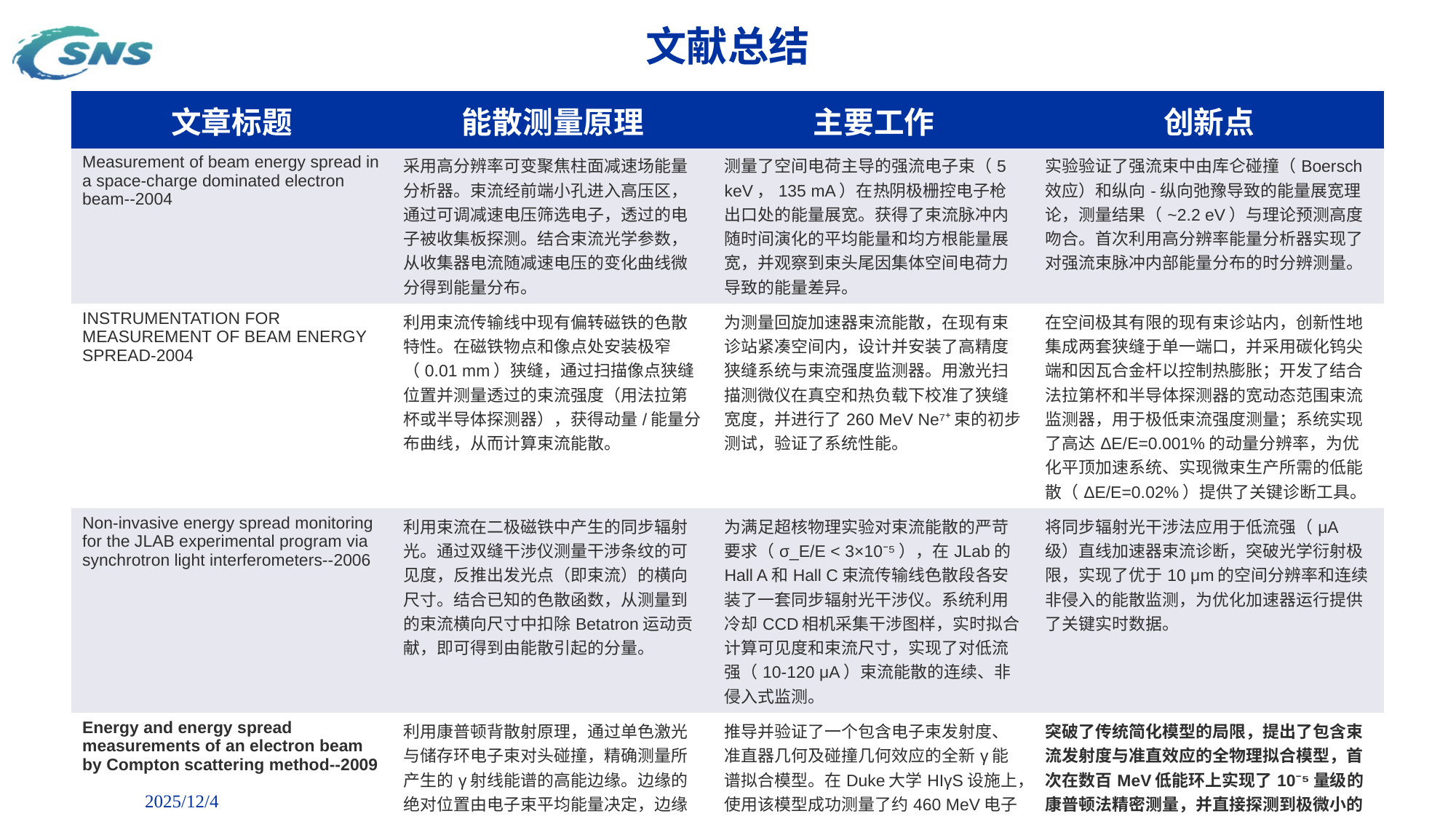

# 文献总结
| 文章标题 | 能散测量原理 | 主要工作 | 创新点 |
| --- | --- | --- | --- |
| Measurement of beam energy spread in a space-charge dominated electron beam--2004 | 采用高分辨率可变聚焦柱面减速场能量分析器。束流经前端小孔进入高压区，通过可调减速电压筛选电子，透过的电子被收集板探测。结合束流光学参数，从收集器电流随减速电压的变化曲线微分得到能量分布。 | 测量了空间电荷主导的强流电子束（5 keV，135 mA）在热阴极栅控电子枪出口处的能量展宽。获得了束流脉冲内随时间演化的平均能量和均方根能量展宽，并观察到束头尾因集体空间电荷力导致的能量差异。 | 实验验证了强流束中由库仑碰撞（Boersch效应）和纵向-纵向弛豫导致的能量展宽理论，测量结果（~2.2 eV）与理论预测高度吻合。首次利用高分辨率能量分析器实现了对强流束脉冲内部能量分布的时分辨测量。 |
| INSTRUMENTATION FOR MEASUREMENT OF BEAM ENERGY SPREAD-2004 | 利用束流传输线中现有偏转磁铁的色散特性。在磁铁物点和像点处安装极窄（0.01 mm）狭缝，通过扫描像点狭缝位置并测量透过的束流强度（用法拉第杯或半导体探测器），获得动量/能量分布曲线，从而计算束流能散。 | 为测量回旋加速器束流能散，在现有束诊站紧凑空间内，设计并安装了高精度狭缝系统与束流强度监测器。用激光扫描测微仪在真空和热负载下校准了狭缝宽度，并进行了260 MeV Ne⁷⁺束的初步测试，验证了系统性能。 | 在空间极其有限的现有束诊站内，创新性地集成两套狭缝于单一端口，并采用碳化钨尖端和因瓦合金杆以控制热膨胀；开发了结合法拉第杯和半导体探测器的宽动态范围束流监测器，用于极低束流强度测量；系统实现了高达ΔE/E=0.001%的动量分辨率，为优化平顶加速系统、实现微束生产所需的低能散（ΔE/E=0.02%）提供了关键诊断工具。 |
| Non-invasive energy spread monitoring for the JLAB experimental program via synchrotron light interferometers--2006 | 利用束流在二极磁铁中产生的同步辐射光。通过双缝干涉仪测量干涉条纹的可见度，反推出发光点（即束流）的横向尺寸。结合已知的色散函数，从测量到的束流横向尺寸中扣除Betatron运动贡献，即可得到由能散引起的分量。 | 为满足超核物理实验对束流能散的严苛要求（σ\_E/E < 3×10⁻⁵），在JLab的Hall A和Hall C束流传输线色散段各安装了一套同步辐射光干涉仪。系统利用冷却CCD相机采集干涉图样，实时拟合计算可见度和束流尺寸，实现了对低流强（10-120 μA）束流能散的连续、非侵入式监测。 | 将同步辐射光干涉法应用于低流强（μA级）直线加速器束流诊断，突破光学衍射极限，实现了优于10 μm的空间分辨率和连续非侵入的能散监测，为优化加速器运行提供了关键实时数据。 |
| Energy and energy spread measurements of an electron beam by Compton scattering method--2009 | 利用康普顿背散射原理，通过单色激光与储存环电子束对头碰撞，精确测量所产生的γ射线能谱的高能边缘。边缘的绝对位置由电子束平均能量决定，边缘的展宽则主要来源于电子束的固有能散、探测器分辨率及激光线宽。 | 推导并验证了一个包含电子束发射度、准直器几何及碰撞几何效应的全新γ能谱拟合模型。在Duke大学HIγS设施上，使用该模型成功测量了约460 MeV电子束的能量与能散，相对不确定度达3×10⁻⁵，并首次直接探测到4×10⁻⁵的相对能量微小变化。 | 突破了传统简化模型的局限，提出了包含束流发射度与准直效应的全物理拟合模型，首次在数百MeV低能环上实现了10⁻⁵量级的康普顿法精密测量，并直接探测到极微小的束流能量变化。 |
22
2025/12/4
张彪